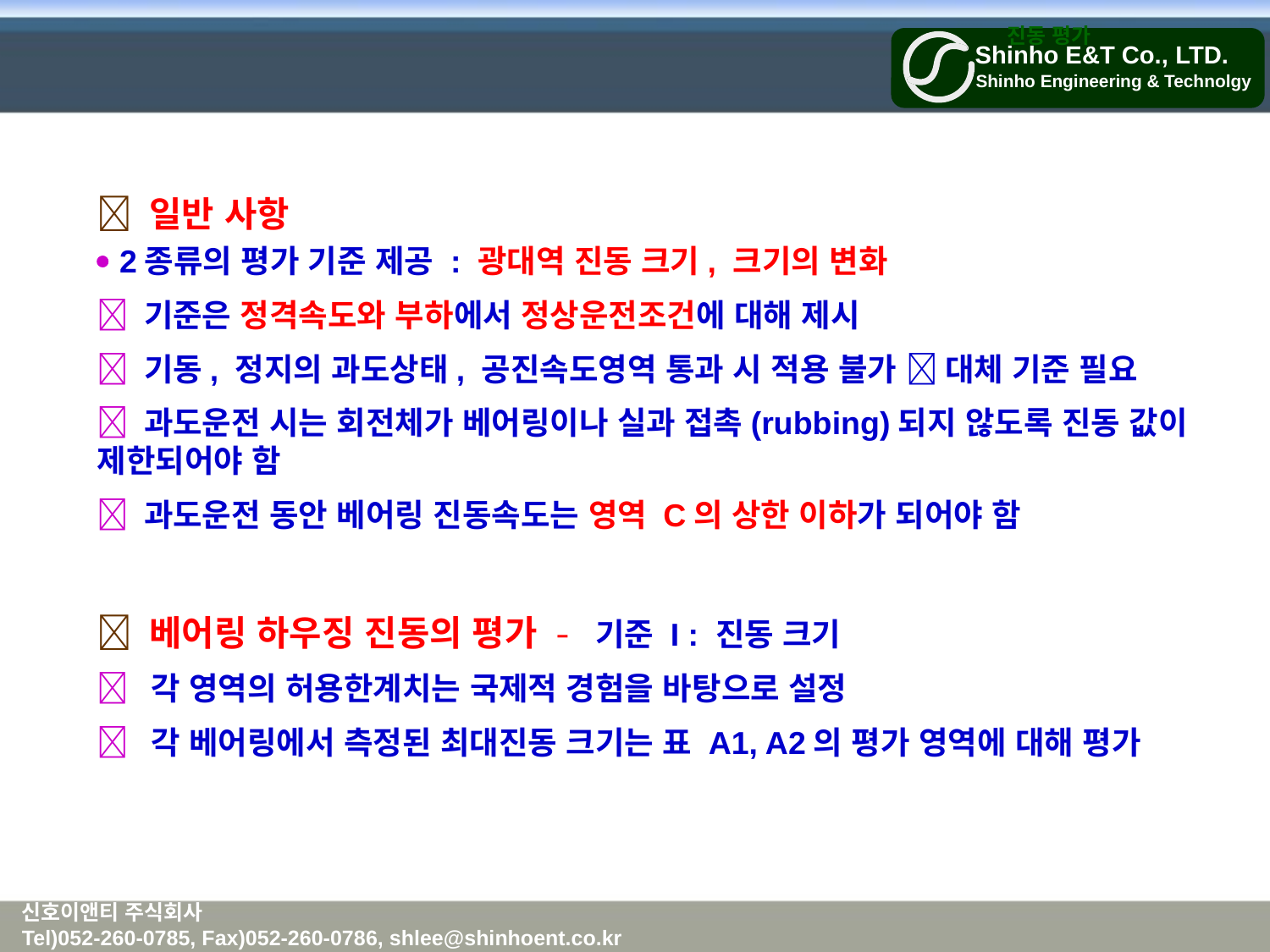

진동 평가
♣ 일반 사항
• 2종류의 평가 기준 제공 : 광대역 진동 크기, 크기의 변화
• 기준은 정격속도와 부하에서 정상운전조건에 대해 제시
• 기동, 정지의 과도상태, 공진속도영역 통과 시 적용 불가 → 대체 기준 필요
• 과도운전 시는 회전체가 베어링이나 실과 접촉(rubbing)되지 않도록 진동 값이 제한되어야 함
• 과도운전 동안 베어링 진동속도는 영역 C의 상한 이하가 되어야 함

♣ 베어링 하우징 진동의 평가 -  기준 I : 진동 크기
•  각 영역의 허용한계치는 국제적 경험을 바탕으로 설정
•  각 베어링에서 측정된 최대진동 크기는 표 A1, A2의 평가 영역에 대해 평가